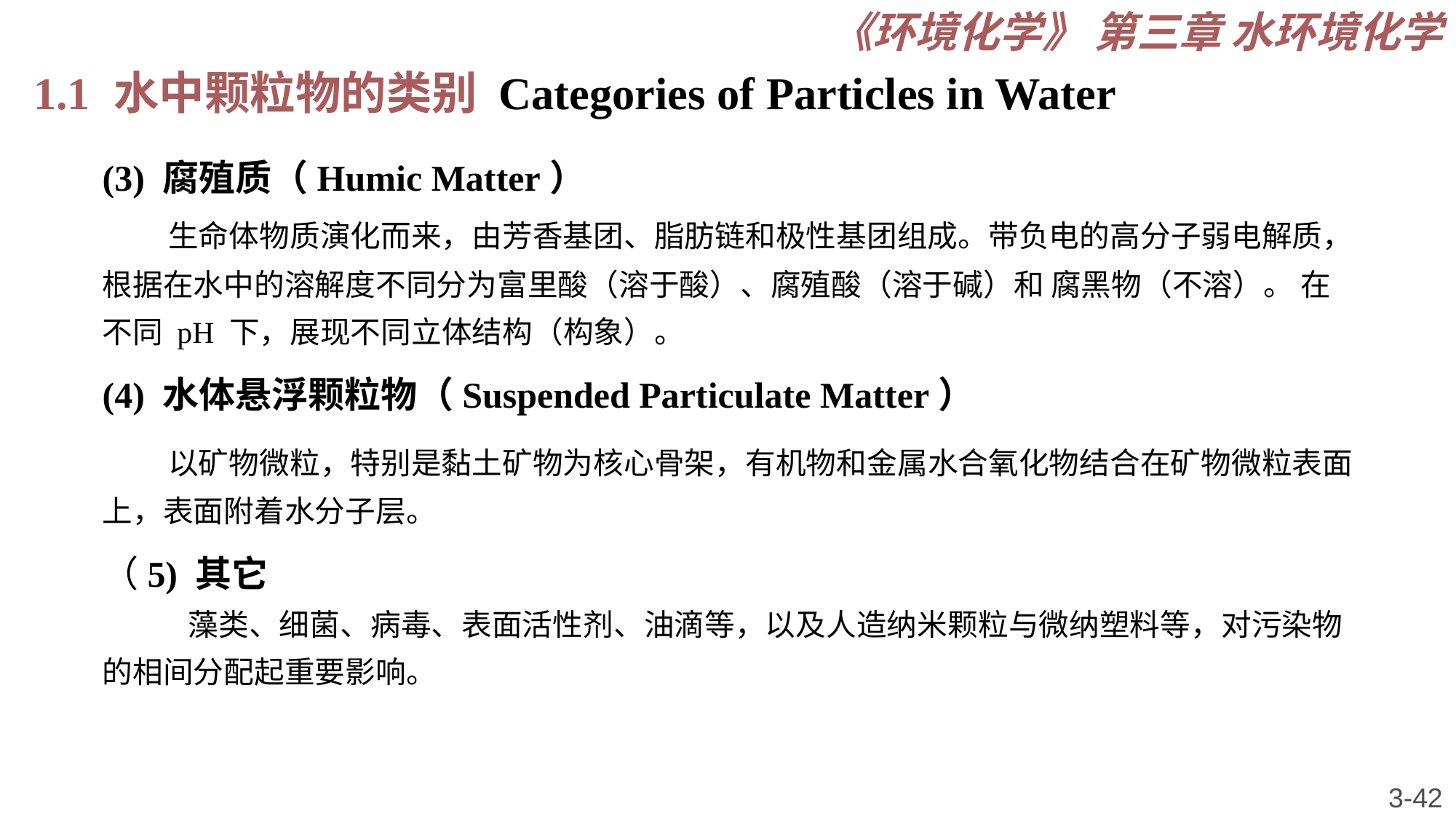

《环境化学》 第三章 水环境化学
1.1 水中颗粒物的类别 Categories of Particles in Water
(3) 腐殖质（Humic Matter）
       生命体物质演化而来，由芳香基团、脂肪链和极性基团组成。带负电的高分子弱电解质，根据在水中的溶解度不同分为富里酸（溶于酸）、腐殖酸（溶于碱）和 腐黑物（不溶）。 在不同 pH 下，展现不同立体结构（构象）。
(4) 水体悬浮颗粒物（Suspended Particulate Matter）
       以矿物微粒，特别是黏土矿物为核心骨架，有机物和金属水合氧化物结合在矿物微粒表面上，表面附着水分子层。
（5) 其它
藻类、细菌、病毒、表面活性剂、油滴等，以及人造纳米颗粒与微纳塑料等，对污染物的相间分配起重要影响。
3-42